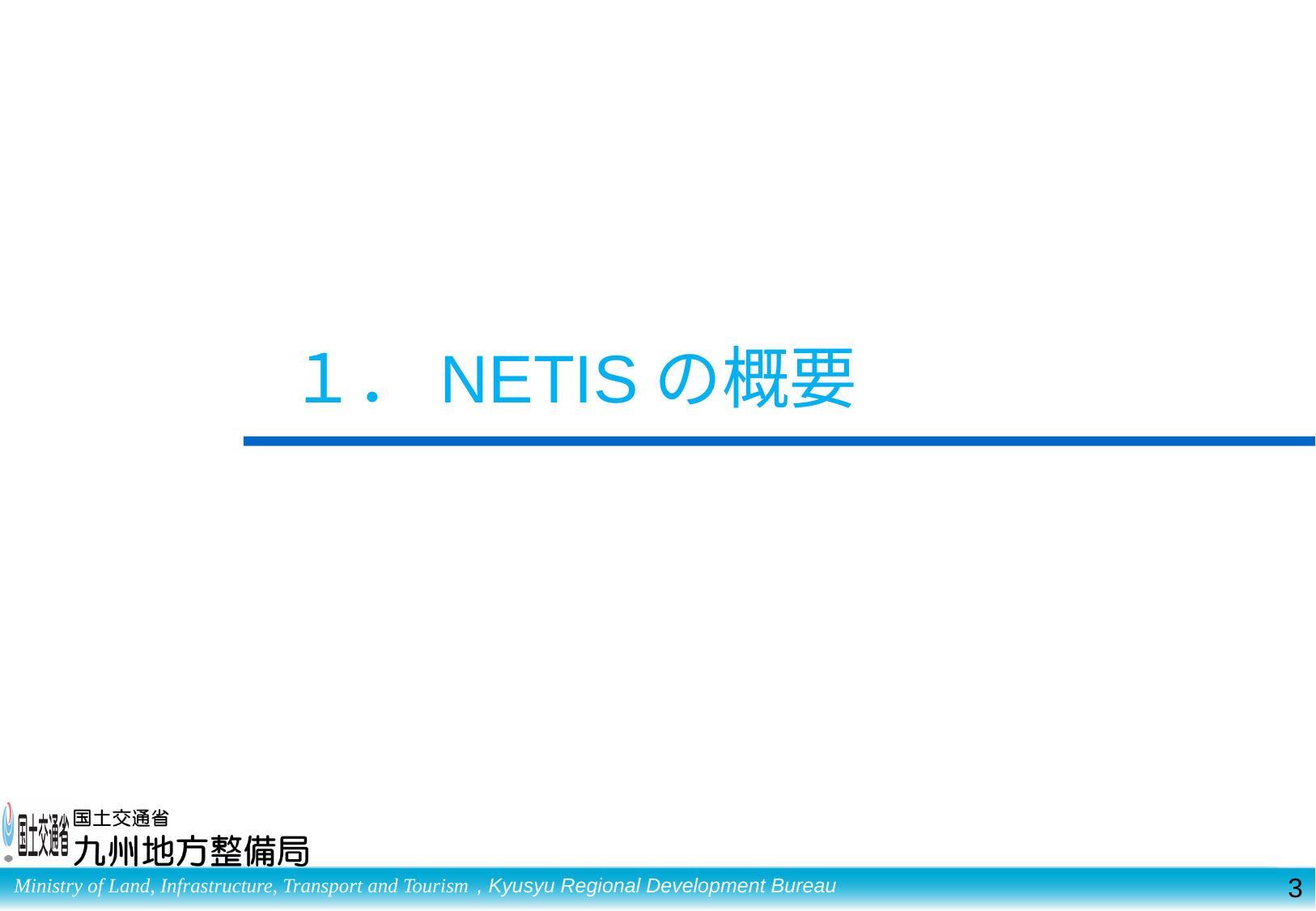

# １．NETISの概要
3
, Kyusyu Regional Development Bureau